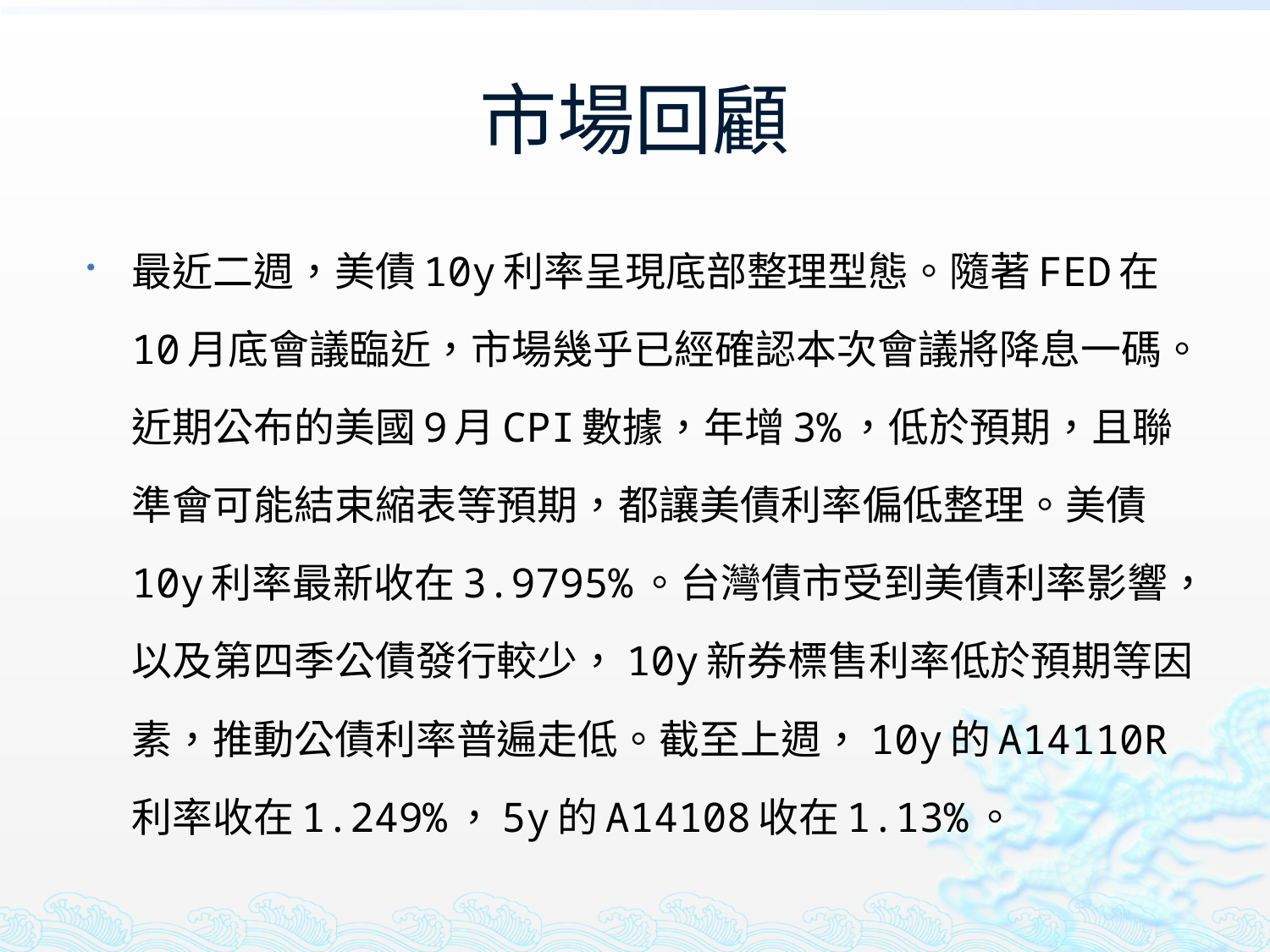

# 市場回顧
最近二週，美債10y利率呈現底部整理型態。隨著FED在10月底會議臨近，市場幾乎已經確認本次會議將降息一碼。近期公布的美國9月CPI數據，年增3%，低於預期，且聯準會可能結束縮表等預期，都讓美債利率偏低整理。美債10y利率最新收在3.9795%。台灣債市受到美債利率影響，以及第四季公債發行較少，10y新券標售利率低於預期等因素，推動公債利率普遍走低。截至上週，10y的A14110R利率收在1.249%，5y的A14108收在1.13%。